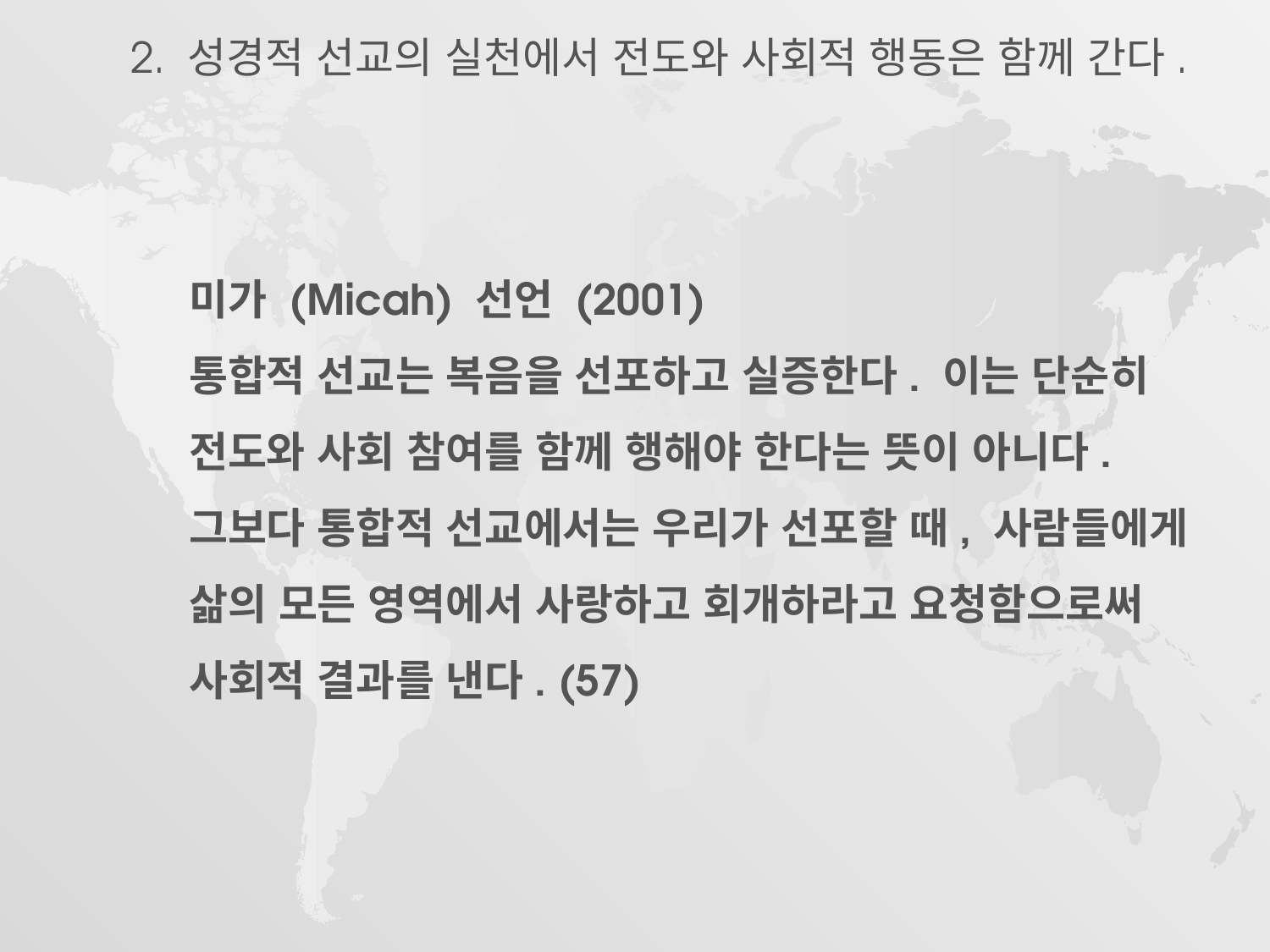

2. 성경적 선교의 실천에서 전도와 사회적 행동은 함께 간다.
미가 (Micah) 선언 (2001)
통합적 선교는 복음을 선포하고 실증한다. 이는 단순히 전도와 사회 참여를 함께 행해야 한다는 뜻이 아니다. 그보다 통합적 선교에서는 우리가 선포할 때, 사람들에게 삶의 모든 영역에서 사랑하고 회개하라고 요청함으로써 사회적 결과를 낸다. (57)